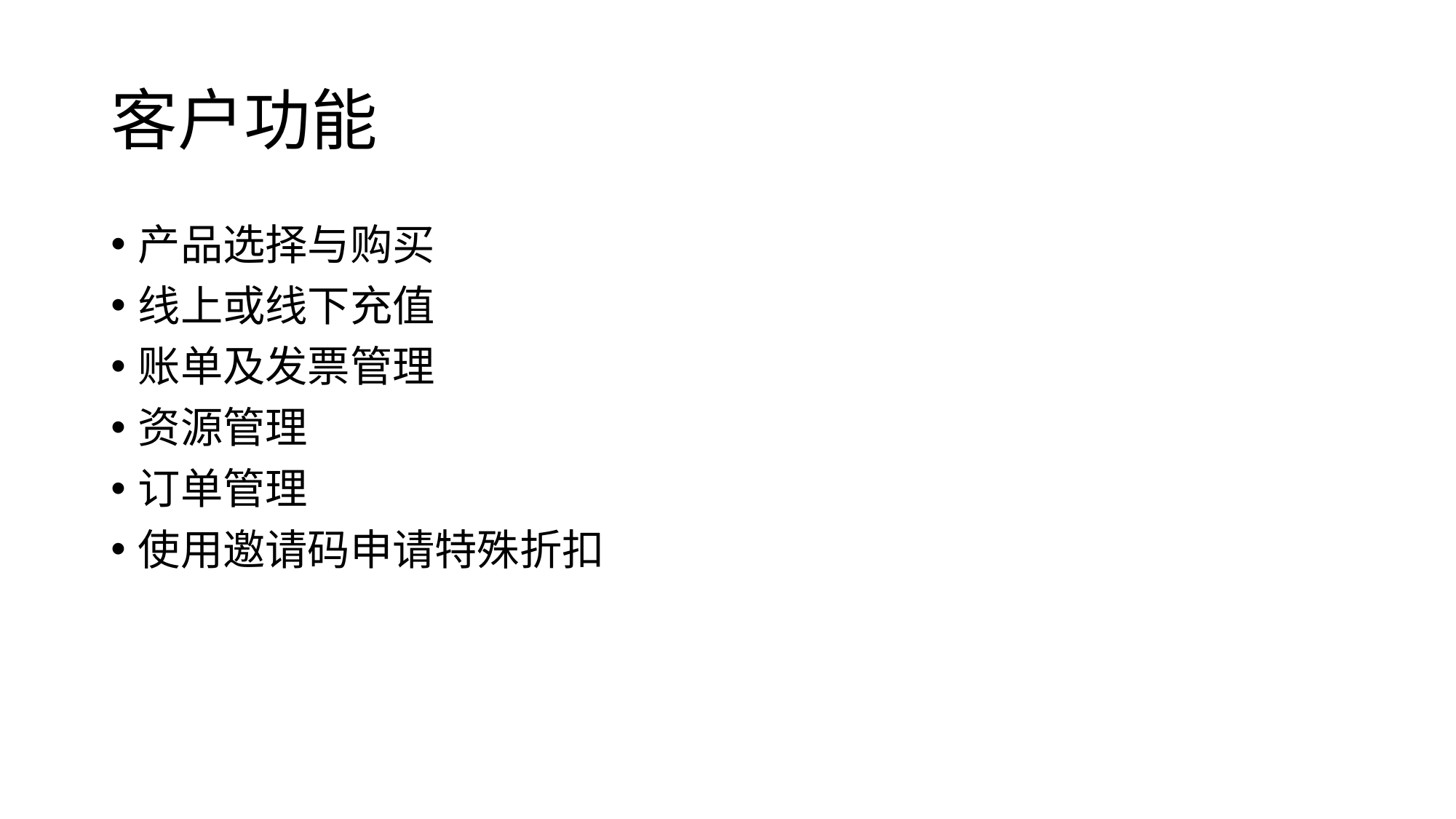

# 客户功能
产品选择与购买
线上或线下充值
账单及发票管理
资源管理
订单管理
使用邀请码申请特殊折扣